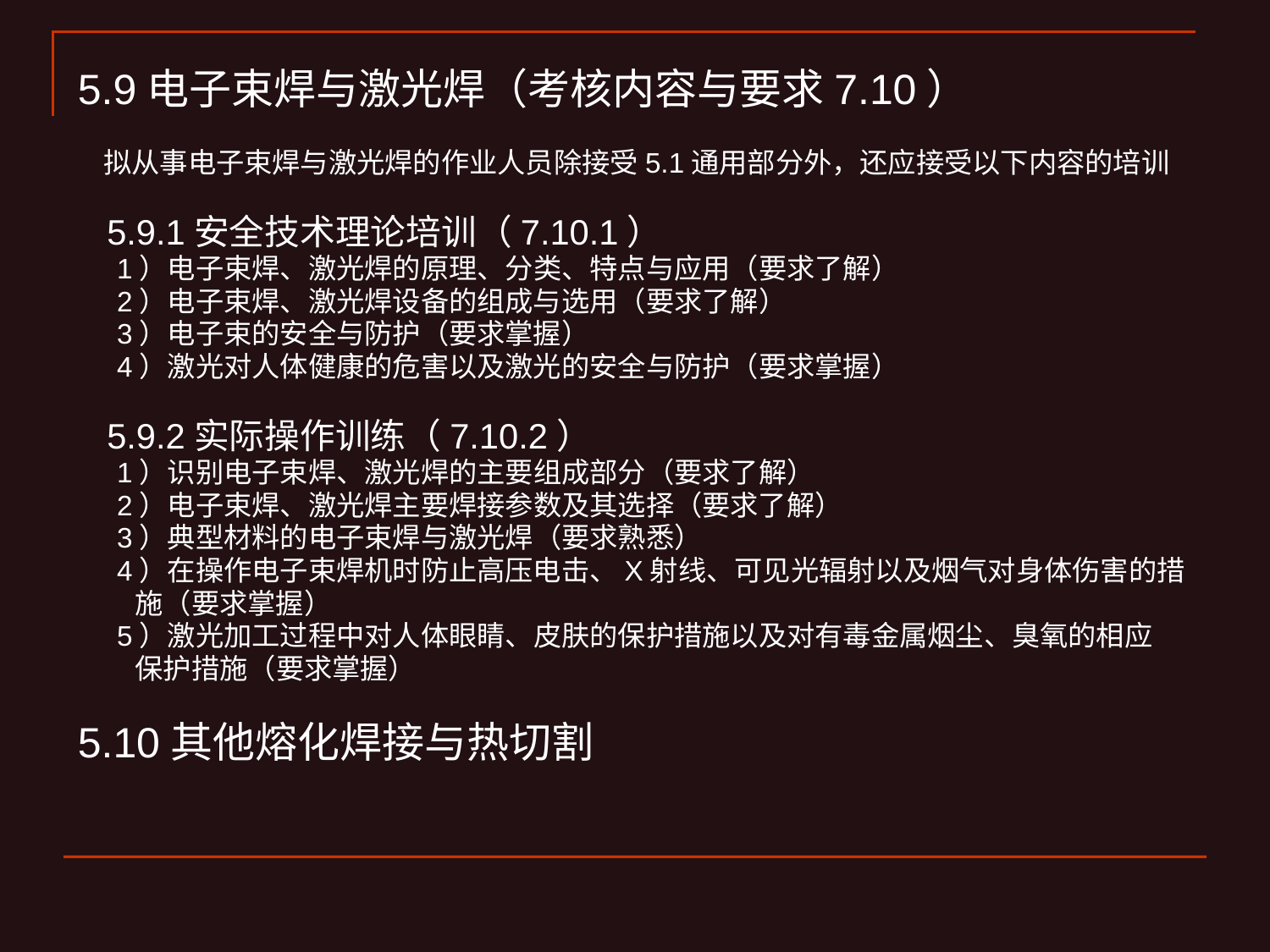

5.9电子束焊与激光焊（考核内容与要求7.10）

   拟从事电子束焊与激光焊的作业人员除接受5.1通用部分外，还应接受以下内容的培训

   5.9.1安全技术理论培训（7.10.1）
     1）电子束焊、激光焊的原理、分类、特点与应用（要求了解）
     2）电子束焊、激光焊设备的组成与选用（要求了解）
     3）电子束的安全与防护（要求掌握）
     4）激光对人体健康的危害以及激光的安全与防护（要求掌握）

   5.9.2实际操作训练（7.10.2）
     1）识别电子束焊、激光焊的主要组成部分（要求了解）
     2）电子束焊、激光焊主要焊接参数及其选择（要求了解）
     3）典型材料的电子束焊与激光焊（要求熟悉）
     4）在操作电子束焊机时防止高压电击、X射线、可见光辐射以及烟气对身体伤害的措
        施（要求掌握）
     5）激光加工过程中对人体眼睛、皮肤的保护措施以及对有毒金属烟尘、臭氧的相应
        保护措施（要求掌握）

5.10其他熔化焊接与热切割